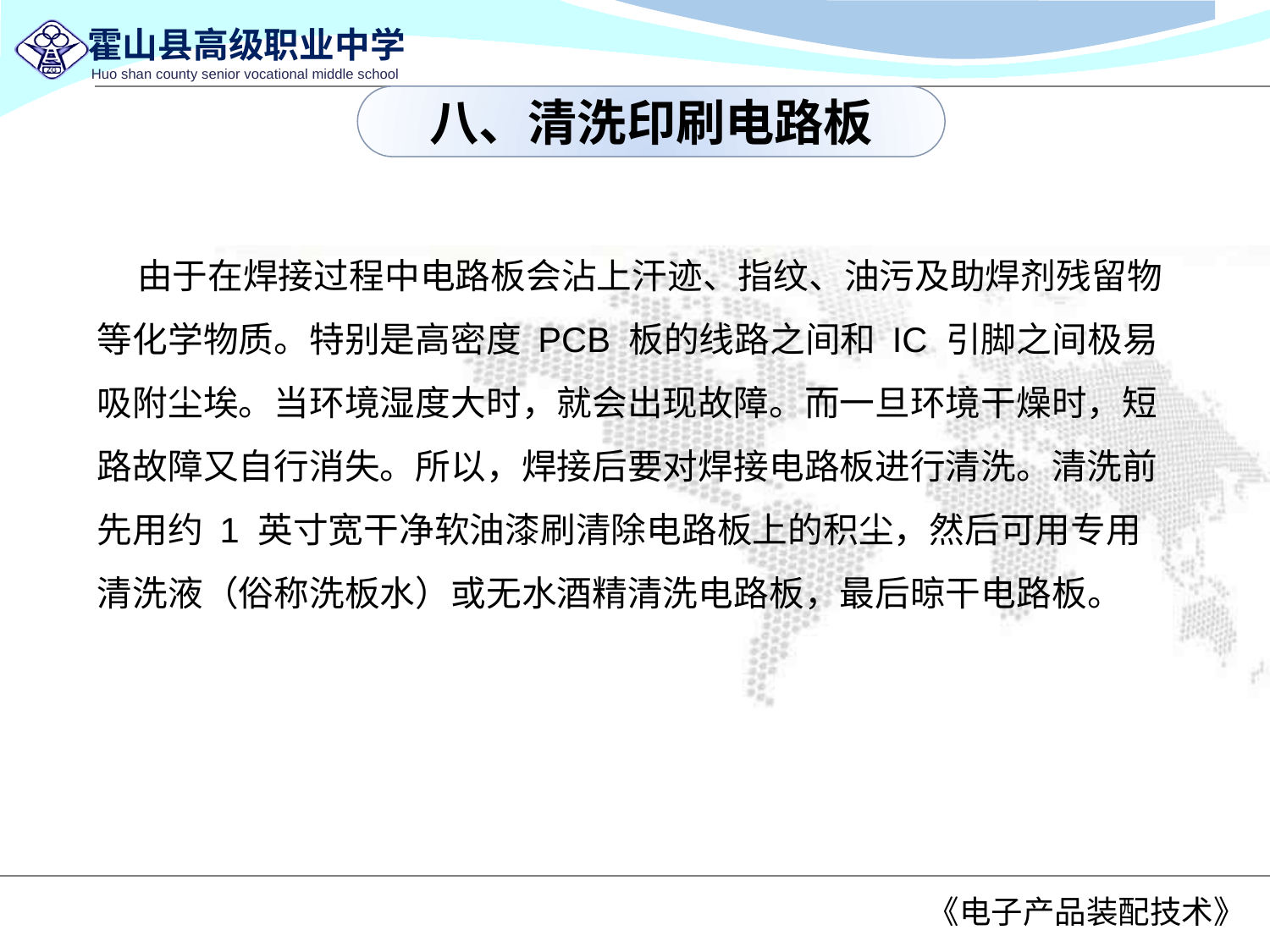

八、清洗印刷电路板
    由于在焊接过程中电路板会沾上汗迹、指纹、油污及助焊剂残留物等化学物质。特别是高密度 PCB 板的线路之间和 IC 引脚之间极易吸附尘埃。当环境湿度大时，就会出现故障。而一旦环境干燥时，短路故障又自行消失。所以，焊接后要对焊接电路板进行清洗。清洗前先用约 1 英寸宽干净软油漆刷清除电路板上的积尘，然后可用专用清洗液（俗称洗板水）或无水酒精清洗电路板，最后晾干电路板。